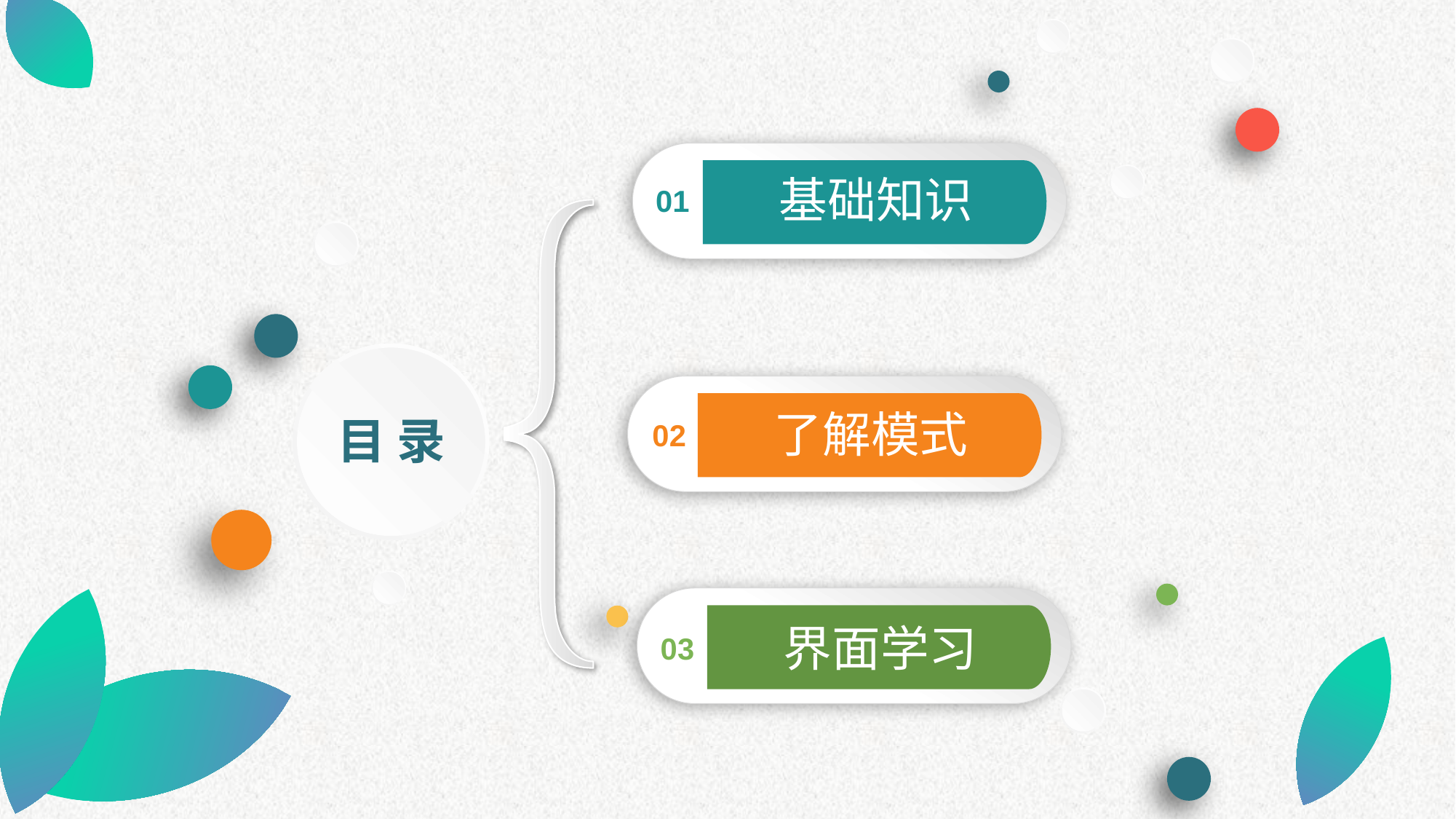

01
基础知识

目 录

02
了解模式

03
界面学习